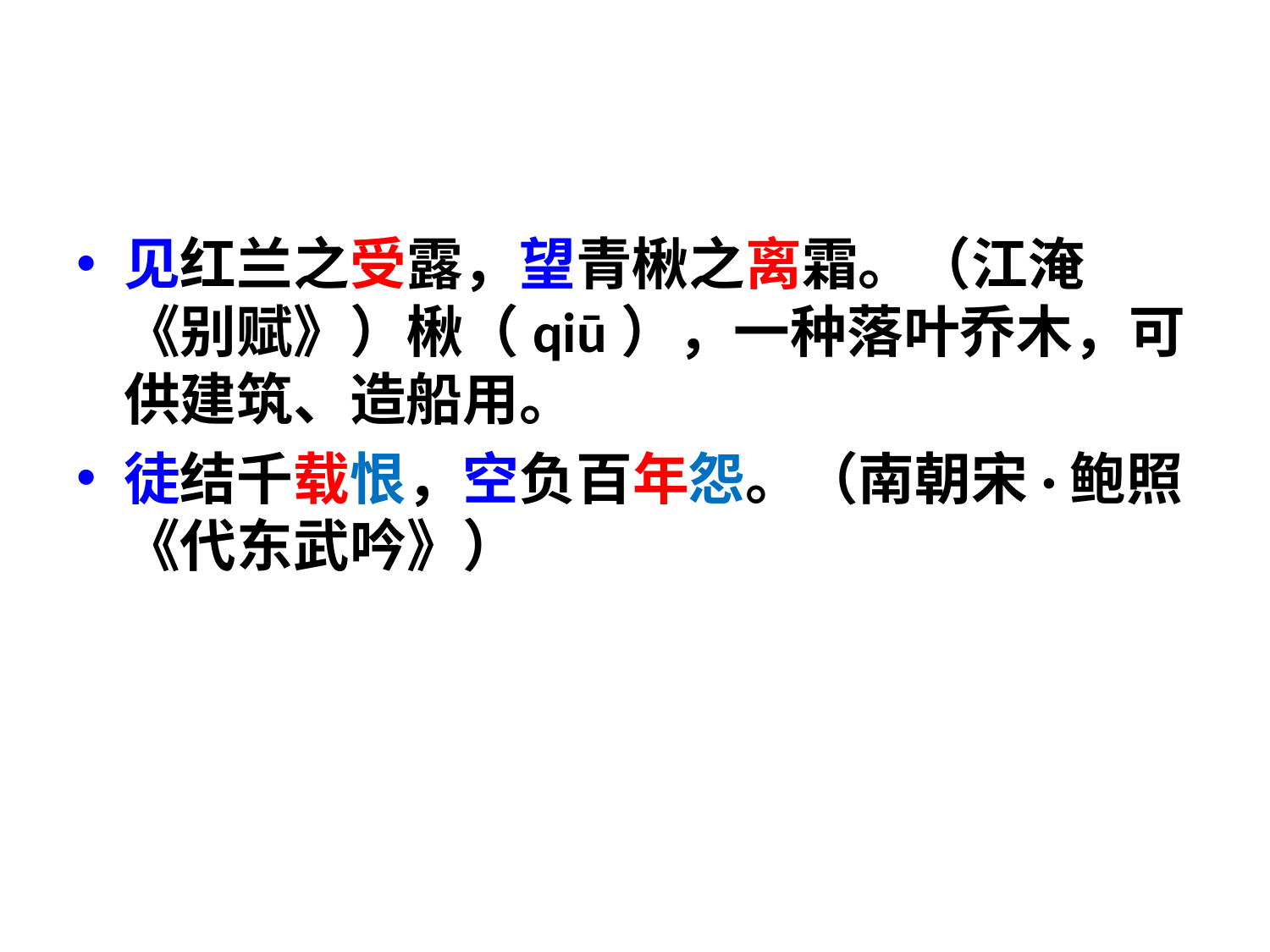

#
见红兰之受露，望青楸之离霜。（江淹《别赋》）楸（qiū），一种落叶乔木，可供建筑、造船用。
徒结千载恨，空负百年怨。（南朝宋·鲍照《代东武吟》）